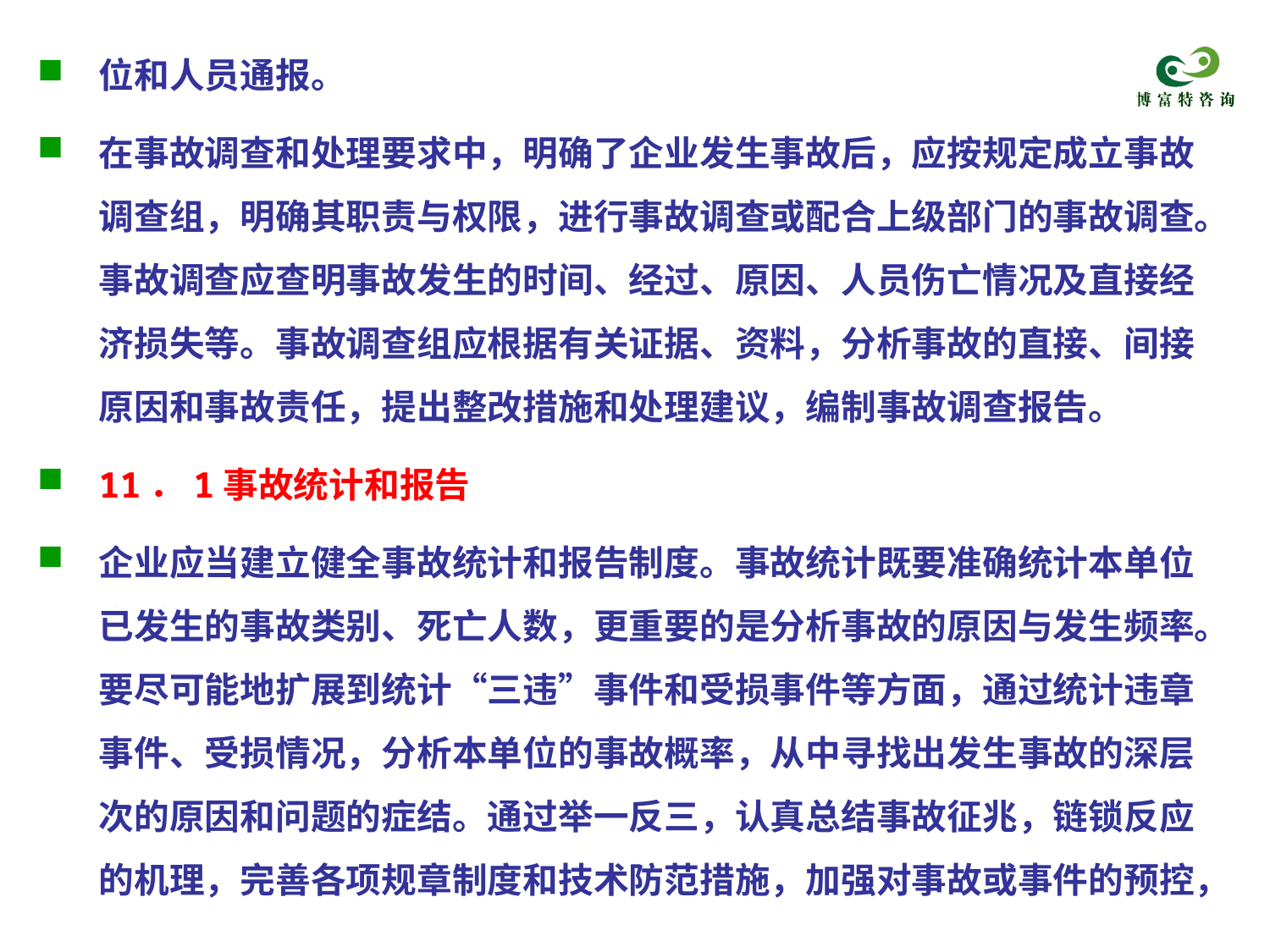

位和人员通报。
在事故调查和处理要求中，明确了企业发生事故后，应按规定成立事故调查组，明确其职责与权限，进行事故调查或配合上级部门的事故调查。事故调查应查明事故发生的时间、经过、原因、人员伤亡情况及直接经济损失等。事故调查组应根据有关证据、资料，分析事故的直接、间接原因和事故责任，提出整改措施和处理建议，编制事故调查报告。
11．1事故统计和报告
企业应当建立健全事故统计和报告制度。事故统计既要准确统计本单位已发生的事故类别、死亡人数，更重要的是分析事故的原因与发生频率。要尽可能地扩展到统计“三违”事件和受损事件等方面，通过统计违章事件、受损情况，分析本单位的事故概率，从中寻找出发生事故的深层次的原因和问题的症结。通过举一反三，认真总结事故征兆，链锁反应的机理，完善各项规章制度和技术防范措施，加强对事故或事件的预控，